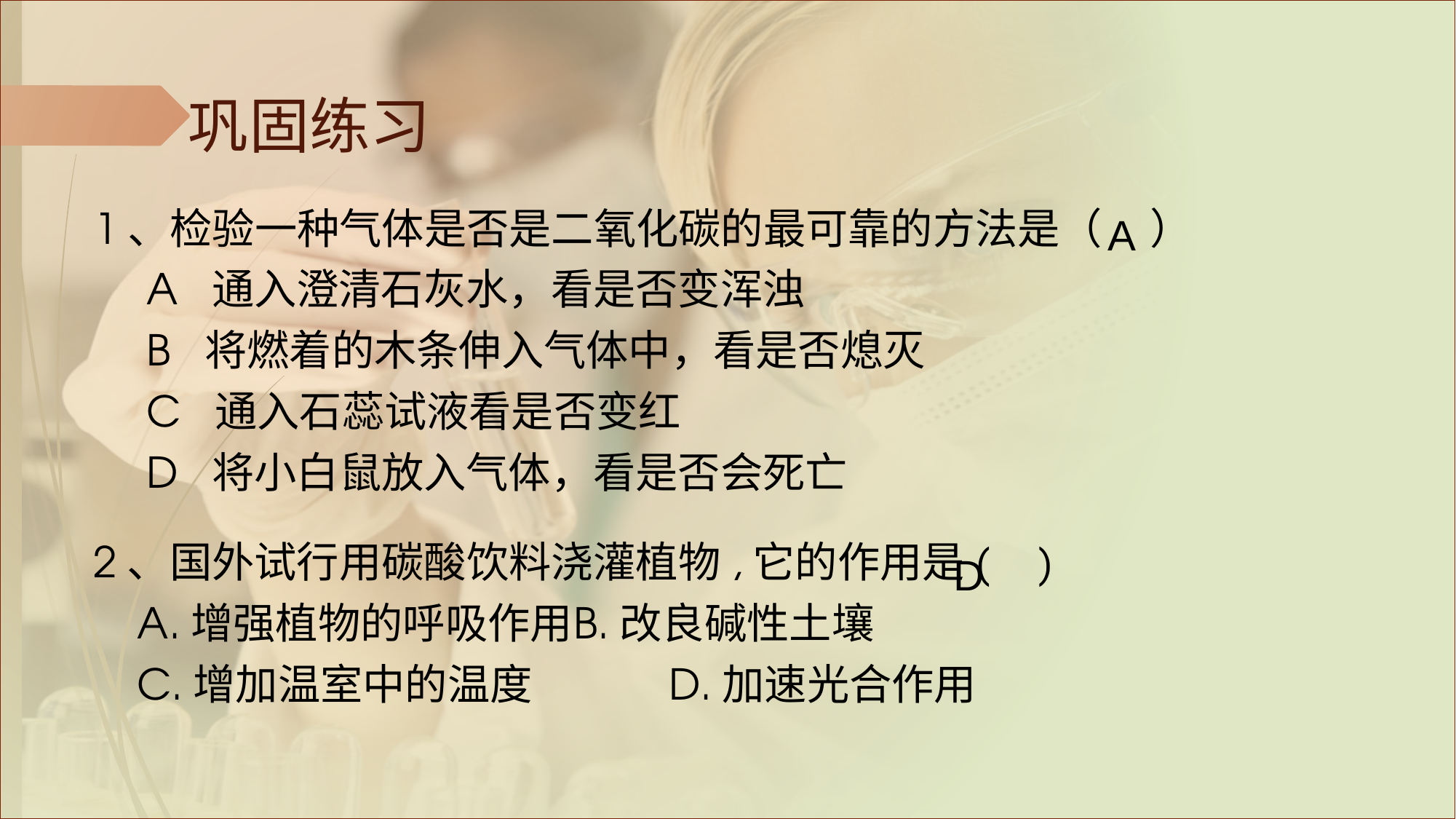

巩固练习
1、检验一种气体是否是二氧化碳的最可靠的方法是（     ）
A  通入澄清石灰水，看是否变浑浊
B  将燃着的木条伸入气体中，看是否熄灭
C  通入石蕊试液看是否变红
D  将小白鼠放入气体，看是否会死亡
A
D
2、国外试行用碳酸饮料浇灌植物,它的作用是(    )
A.增强植物的呼吸作用	B.改良碱性土壤
C.增加温室中的温度	         D.加速光合作用